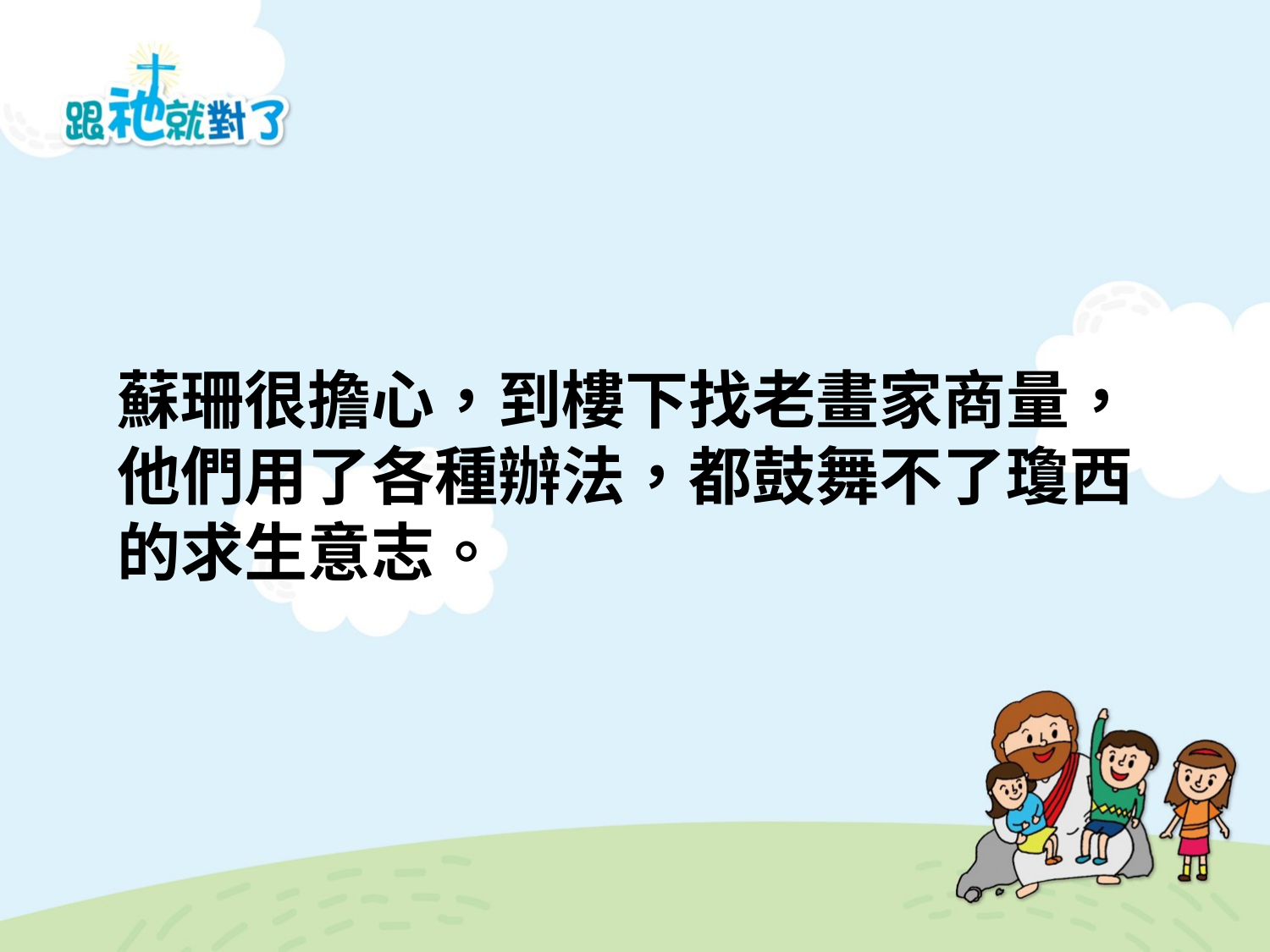

蘇珊很擔心，到樓下找老畫家商量，他們用了各種辦法，都鼓舞不了瓊西的求生意志。